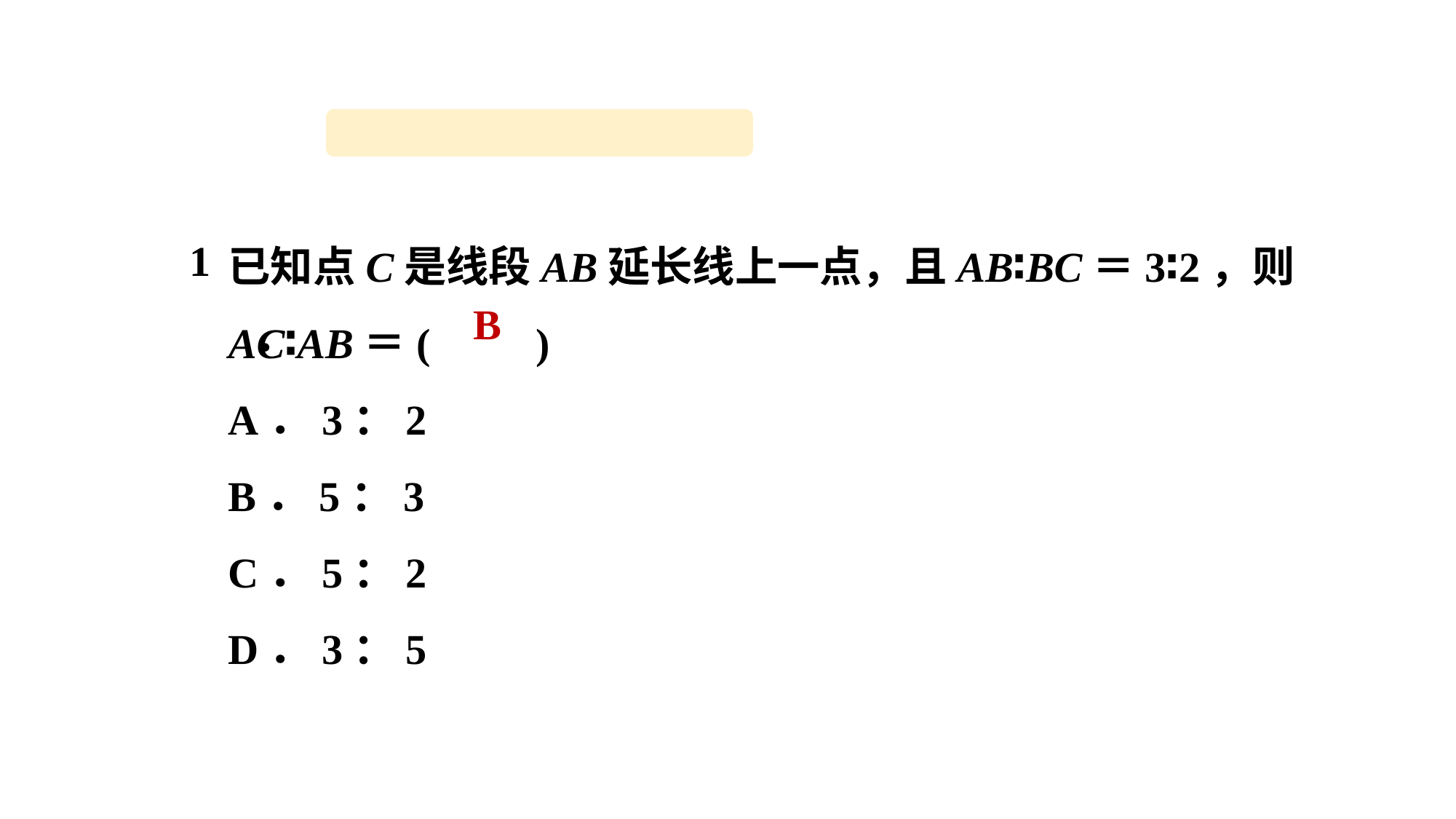

1．
已知点C是线段AB延长线上一点，且AB∶BC＝3∶2，则AC∶AB＝(　　)
A．3：2
B．5：3
C．5：2
D．3：5
B